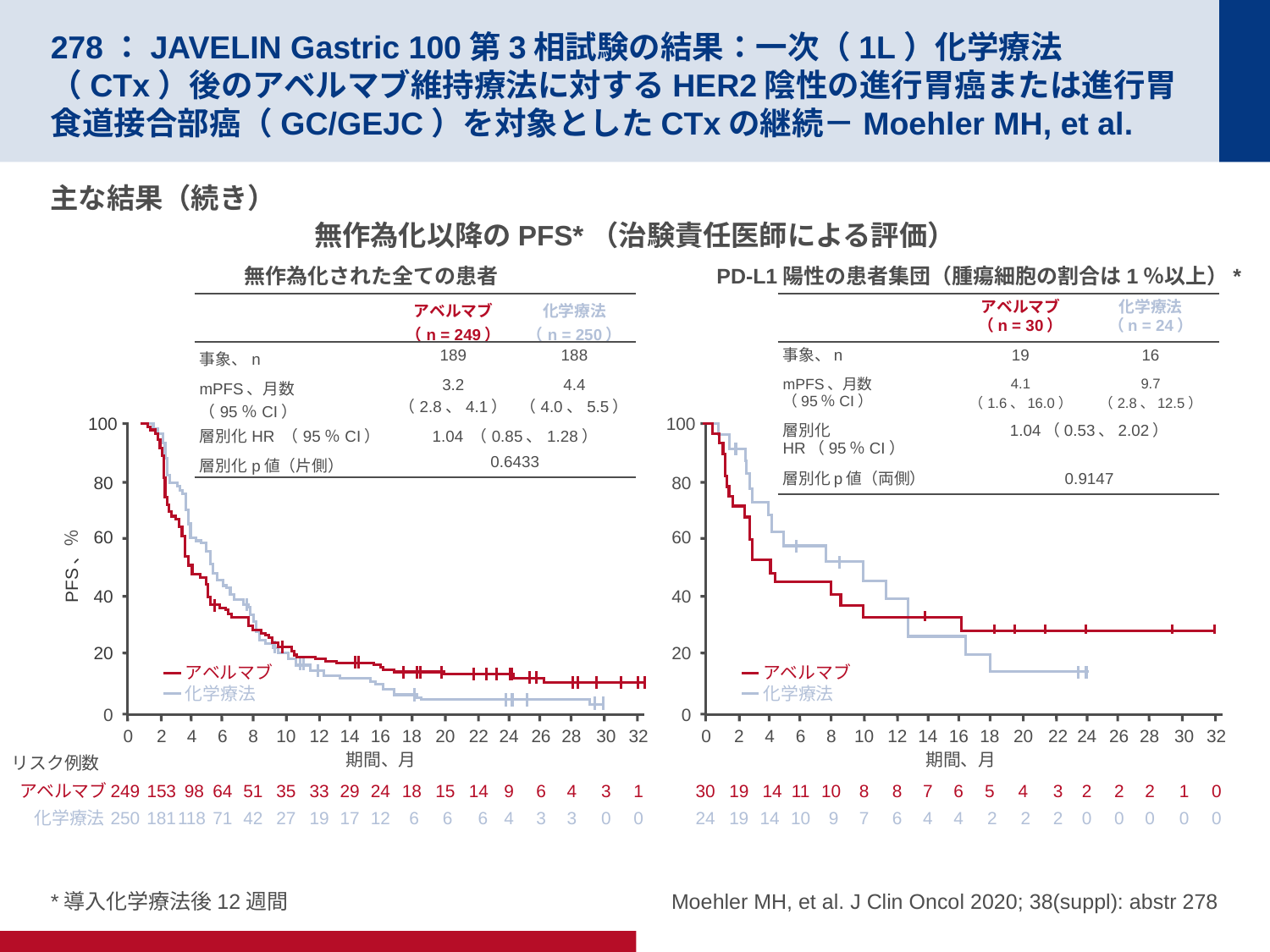

# 278：JAVELIN Gastric 100第3相試験の結果：一次（1L）化学療法（CTx）後のアベルマブ維持療法に対するHER2陰性の進行胃癌または進行胃食道接合部癌（GC/GEJC）を対象としたCTxの継続－Moehler MH, et al.
主な結果（続き）
無作為化以降のPFS*（治験責任医師による評価）
無作為化された全ての患者
PD-L1陽性の患者集団（腫瘍細胞の割合は1％以上）*
|  | アベルマブ （n = 249） | 化学療法 （n = 250） |
| --- | --- | --- |
| 事象、n | 189 | 188 |
| mPFS、月数 （95％CI） | 3.2 （2.8、4.1） | 4.4 （4.0、5.5） |
| 層別化HR （95％CI） | 1.04 （0.85、1.28） |  |
| 層別化p値（片側） | 0.6433 |  |
|  | アベルマブ （n = 30） | 化学療法 （n = 24） |
| --- | --- | --- |
| 事象、n | 19 | 16 |
| mPFS、月数（95％CI） | 4.1 （1.6、16.0） | 9.7 （2.8、12.5） |
| 層別化HR（95％CI） | 1.04（0.53、2.02） |  |
| 層別化p値（両側） | 0.9147 |  |
100
100

80
80

60
60

PFS、％
40
40

20
20

アベルマブ
化学療法
アベルマブ
化学療法
0
0

0
2
4
6
8
10
12
14
16
18
20
22
24
26
28
30
32
0
2
4
6
8
10
12
14
16
18
20
22
24
26
28
30
32
期間、月
期間、月
リスク例数
0

30
19
 14
11
10
8
8
7
6
5
4
3
2
2
2
1
アベルマブ
249
153
 98
64
51
35
33
29
24
18
15
14
9
6
4
3
1
化学療法
250
181
118
71
42
27
19
17
12
 6
 6
6
4
3
3
0
0

24
19
14
10
 9
7
6
4
4
 2
 2
2
0
0
0
0
0
*導入化学療法後12週間
Moehler MH, et al. J Clin Oncol 2020; 38(suppl): abstr 278